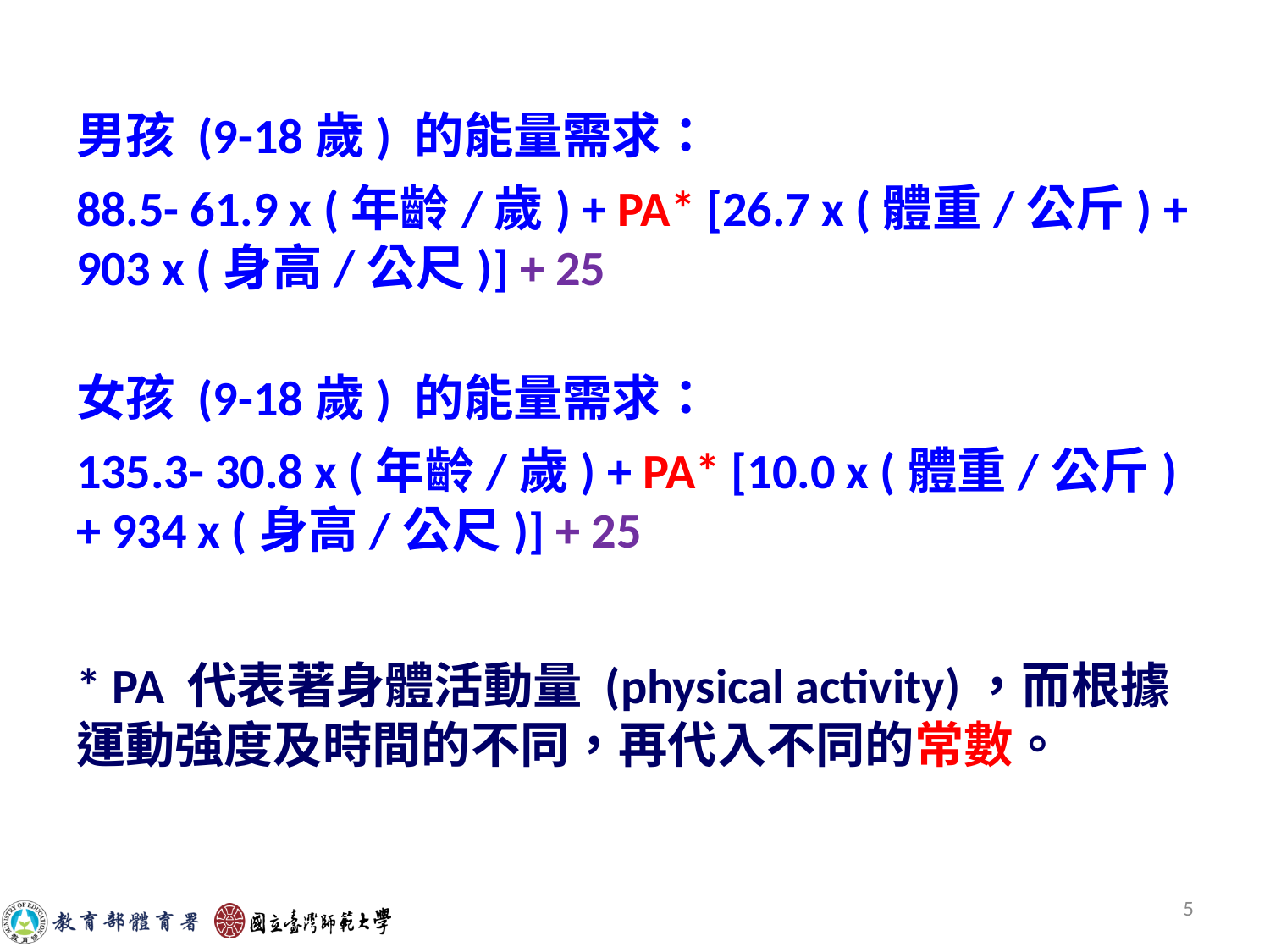

男孩 (9-18歲) 的能量需求：
88.5- 61.9 x (年齡/歲) + PA* [26.7 x (體重/公斤) + 903 x (身高/公尺)] + 25

女孩 (9-18歲) 的能量需求：
135.3- 30.8 x (年齡/歲) + PA* [10.0 x (體重/公斤) + 934 x (身高/公尺)] + 25

* PA 代表著身體活動量 (physical activity)，而根據運動強度及時間的不同，再代入不同的常數。
5